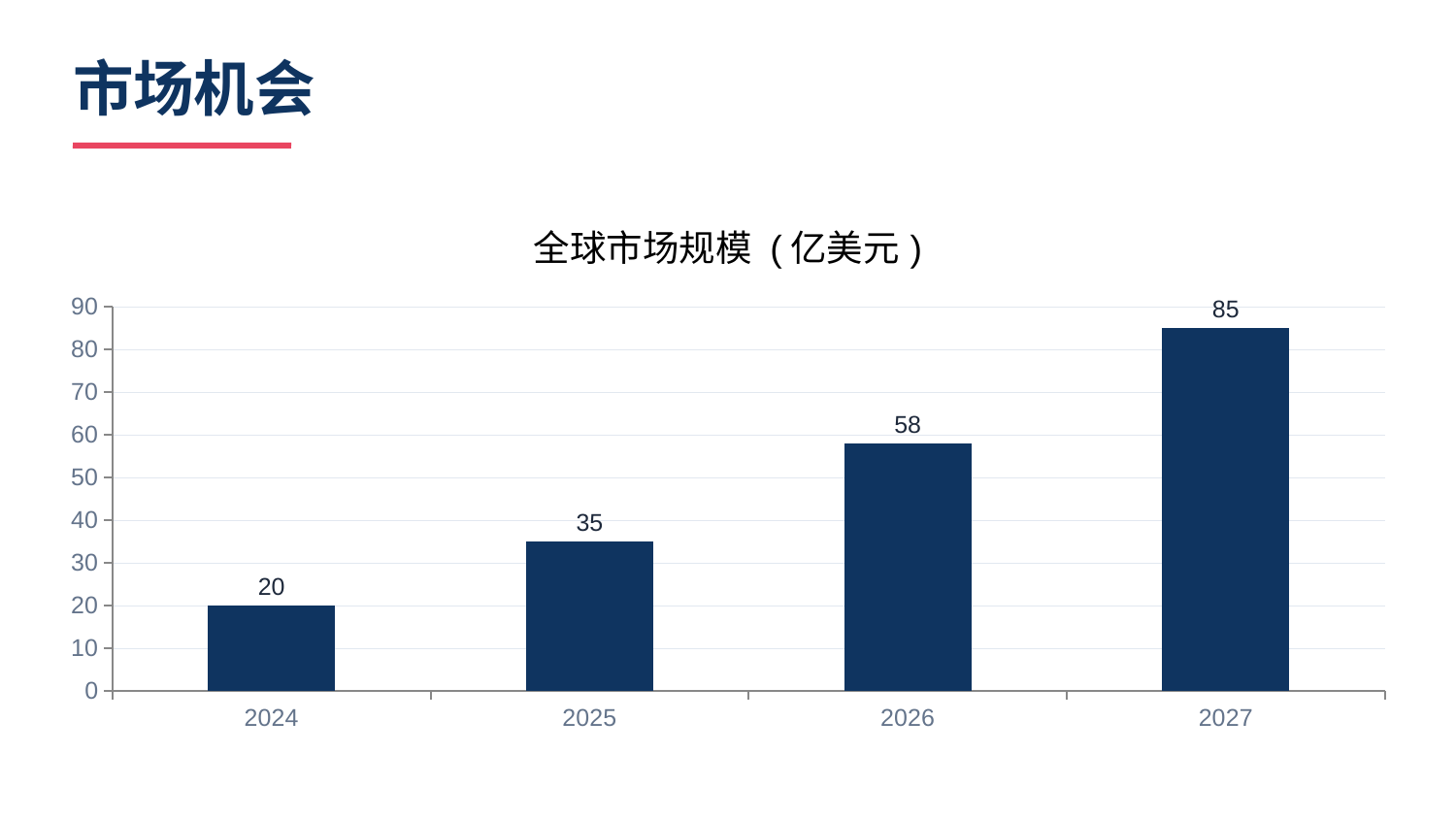

市场机会

### Chart: 全球市场规模 (亿美元)

| Category | TAM |
|---|---|
| 2024 | 20.0 |
| 2025 | 35.0 |
| 2026 | 58.0 |
| 2027 | 85.0 |